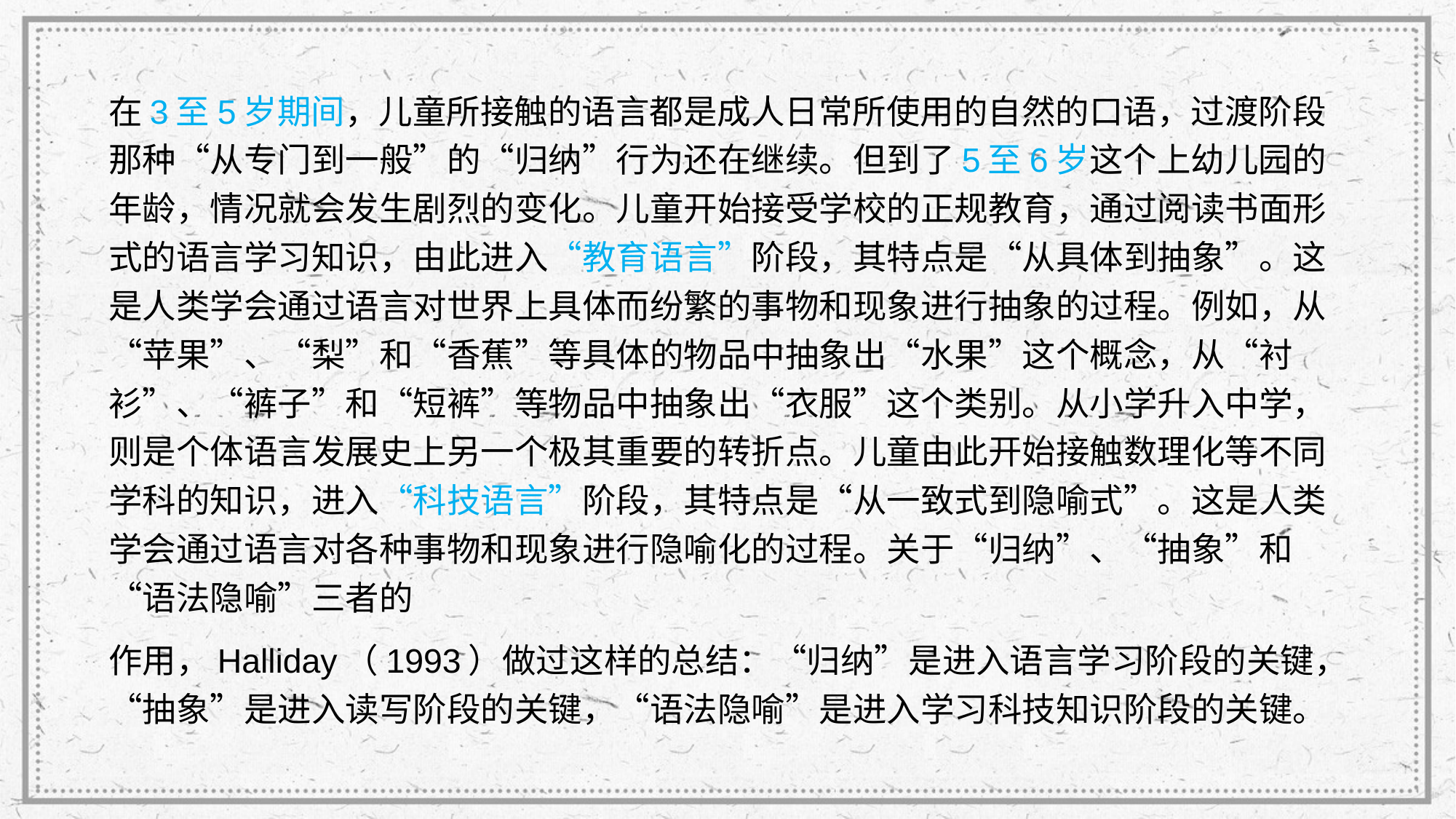

在3至5岁期间，儿童所接触的语言都是成人日常所使用的自然的口语，过渡阶段那种“从专门到一般”的“归纳”行为还在继续。但到了5至6岁这个上幼儿园的年龄，情况就会发生剧烈的变化。儿童开始接受学校的正规教育，通过阅读书面形式的语言学习知识，由此进入“教育语言”阶段，其特点是“从具体到抽象”。这是人类学会通过语言对世界上具体而纷繁的事物和现象进行抽象的过程。例如，从“苹果”、“梨”和“香蕉”等具体的物品中抽象出“水果”这个概念，从“衬衫”、“裤子”和“短裤”等物品中抽象出“衣服”这个类别。从小学升入中学，则是个体语言发展史上另一个极其重要的转折点。儿童由此开始接触数理化等不同学科的知识，进入“科技语言”阶段，其特点是“从一致式到隐喻式”。这是人类学会通过语言对各种事物和现象进行隐喻化的过程。关于“归纳”、“抽象”和“语法隐喻”三者的
作用，Halliday（1993）做过这样的总结：“归纳”是进入语言学习阶段的关键，“抽象”是进入读写阶段的关键，“语法隐喻”是进入学习科技知识阶段的关键。